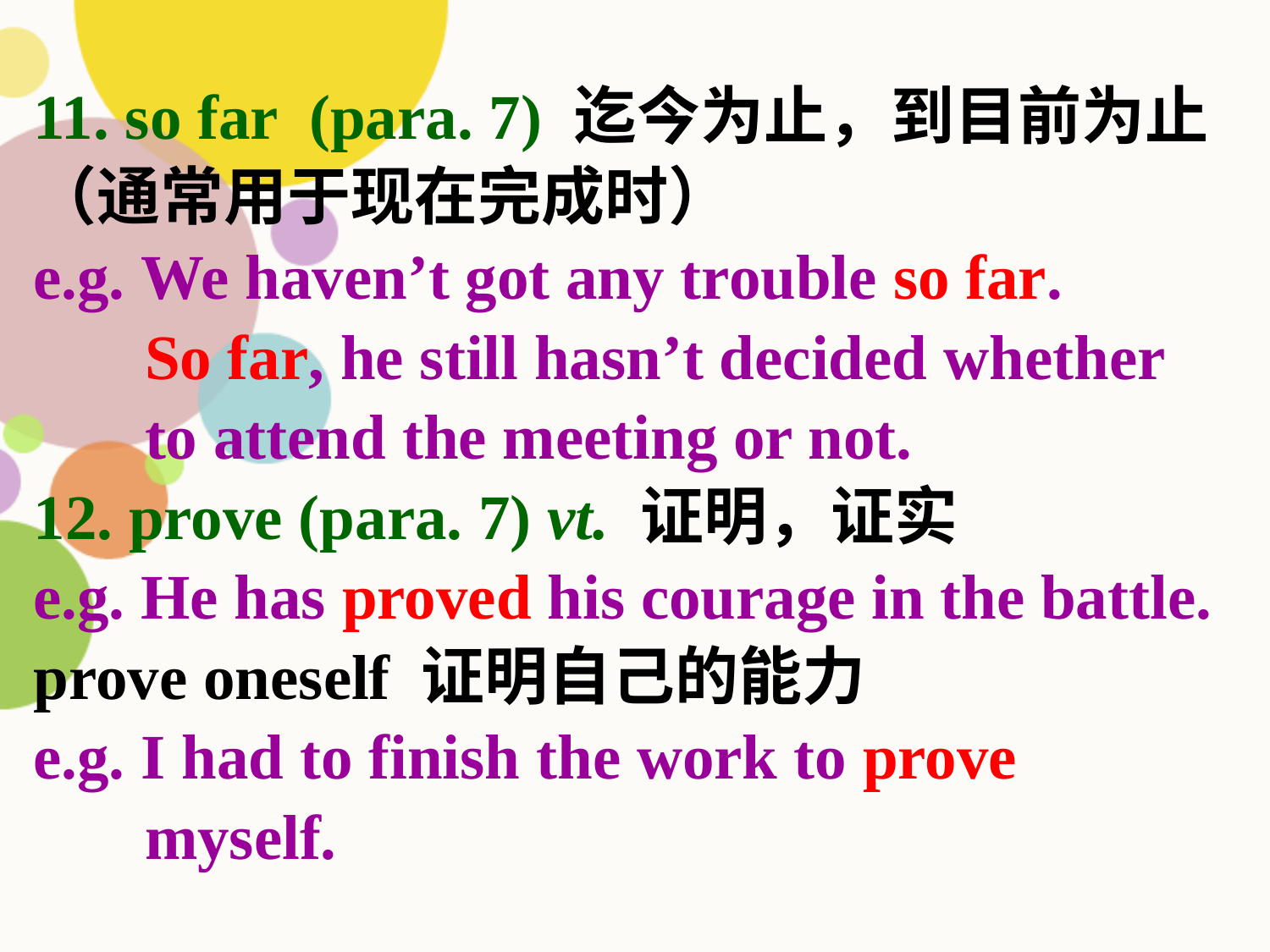

11. so far  (para. 7) 迄今为止，到目前为止
（通常用于现在完成时）
e.g. We haven’t got any trouble so far.
       So far, he still hasn’t decided whether
       to attend the meeting or not.
12. prove (para. 7) vt. 证明，证实
e.g. He has proved his courage in the battle.
prove oneself 证明自己的能力
e.g. I had to finish the work to prove
       myself.